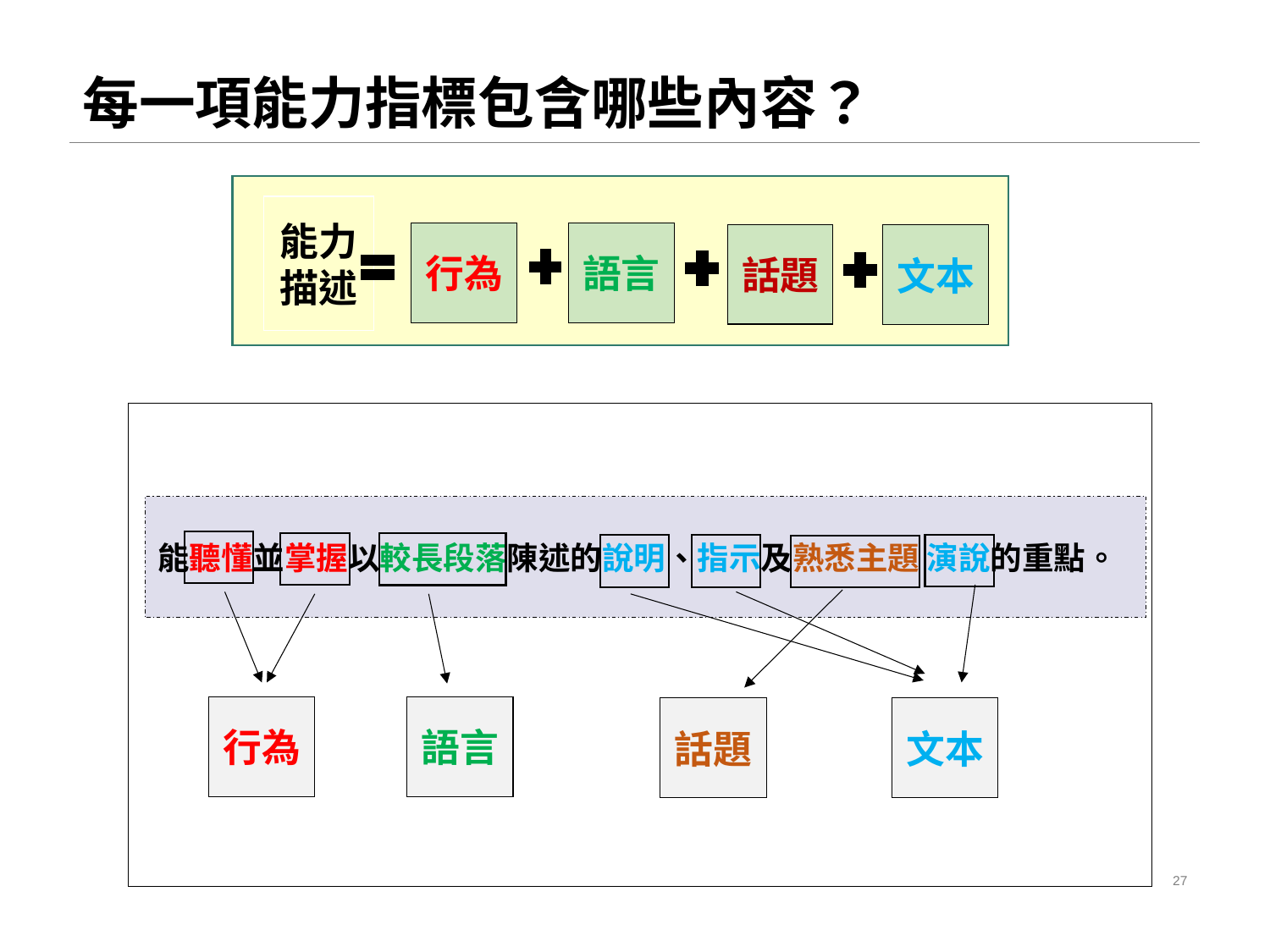

# 每一項能力指標包含哪些內容？

能力
描述
行為
語言
話題
文本

能聽懂並掌握以較長段落陳述的說明、指示及熟悉主題 演說的重點。

行為
語言
話題
文本
27